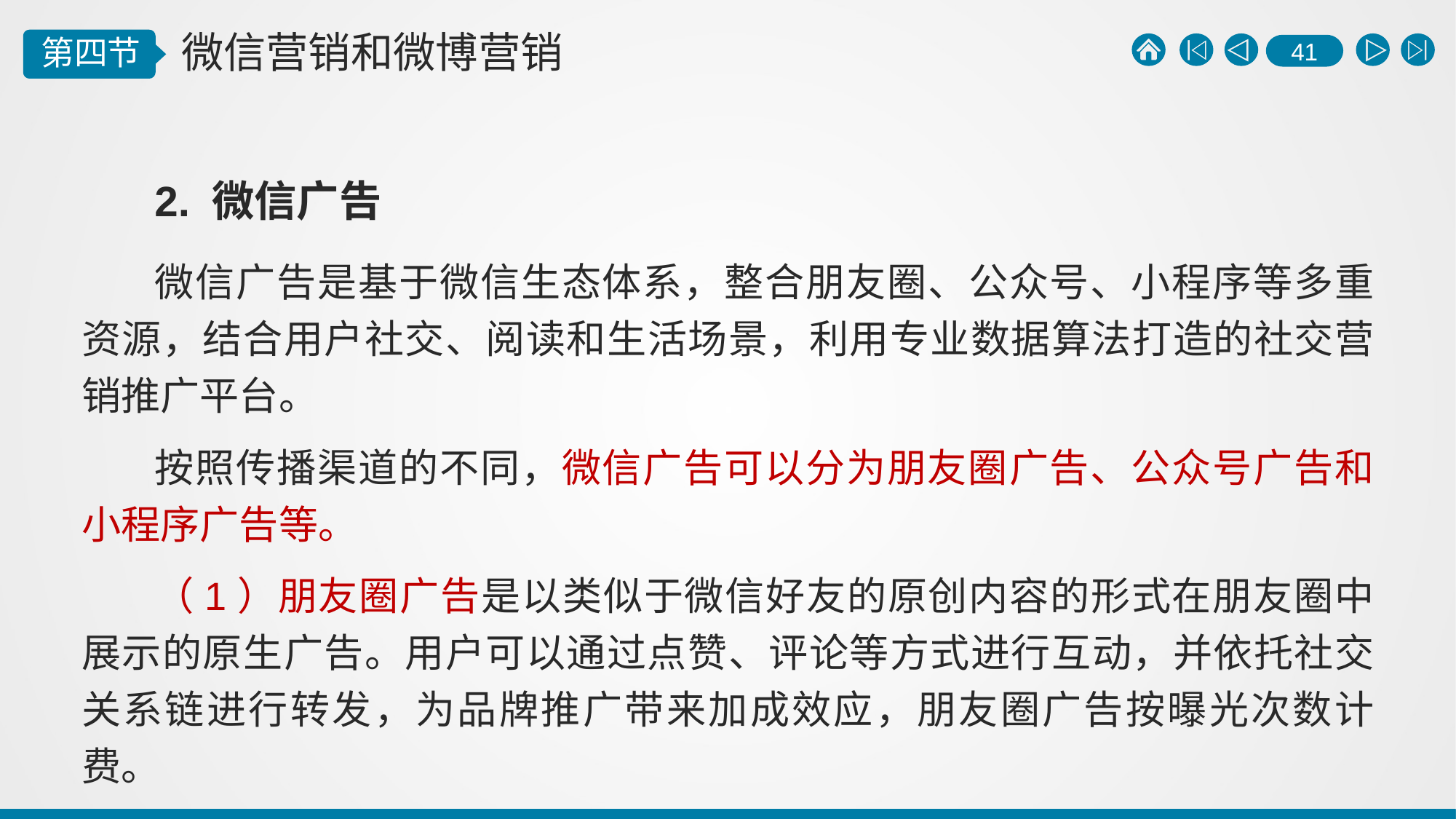

2. 微信广告
微信广告是基于微信生态体系，整合朋友圈、公众号、小程序等多重资源，结合用户社交、阅读和生活场景，利用专业数据算法打造的社交营销推广平台。
按照传播渠道的不同，微信广告可以分为朋友圈广告、公众号广告和小程序广告等。
（1）朋友圈广告是以类似于微信好友的原创内容的形式在朋友圈中展示的原生广告。用户可以通过点赞、评论等方式进行互动，并依托社交关系链进行转发，为品牌推广带来加成效应，朋友圈广告按曝光次数计费。